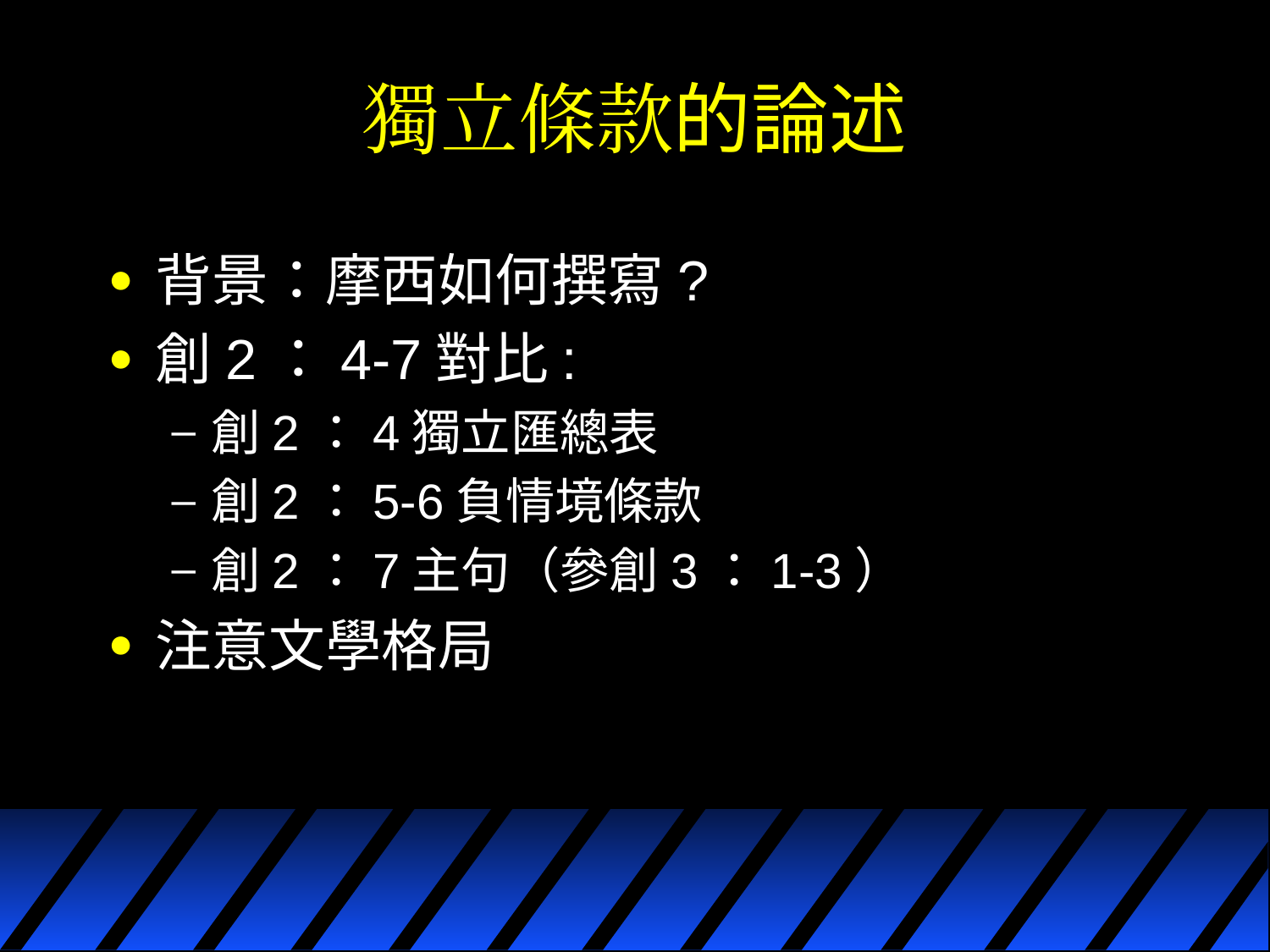

# 獨立條款的論述
背景：摩西如何撰寫?
創2：4-7對比:
創2：4獨立匯總表
創2：5-6負情境條款
創2：7主句（參創3：1-3）
注意文學格局